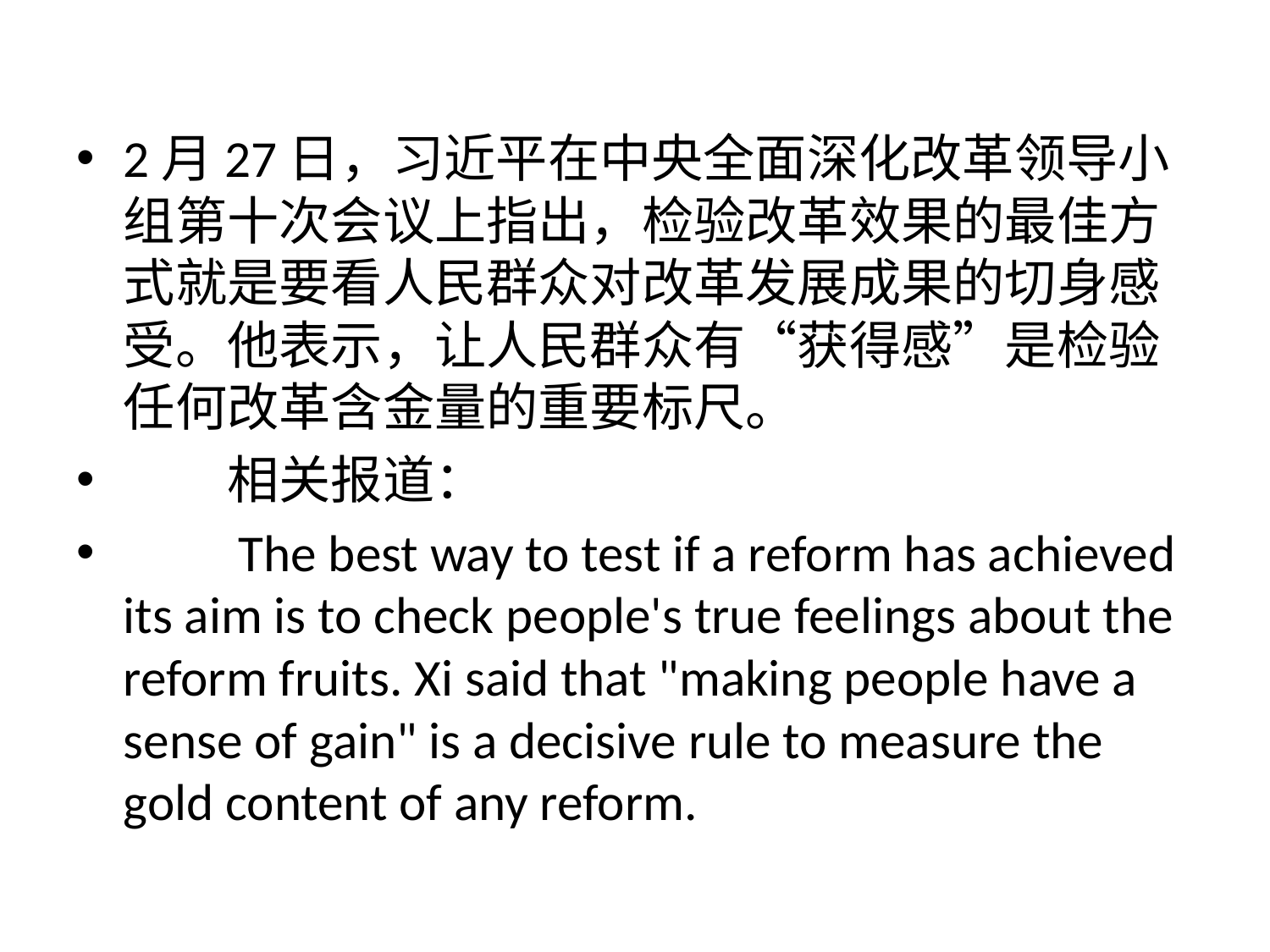

2月27日，习近平在中央全面深化改革领导小组第十次会议上指出，检验改革效果的最佳方式就是要看人民群众对改革发展成果的切身感受。他表示，让人民群众有“获得感”是检验任何改革含金量的重要标尺。
　　相关报道：
　　The best way to test if a reform has achieved its aim is to check people's true feelings about the reform fruits. Xi said that "making people have a sense of gain" is a decisive rule to measure the gold content of any reform.